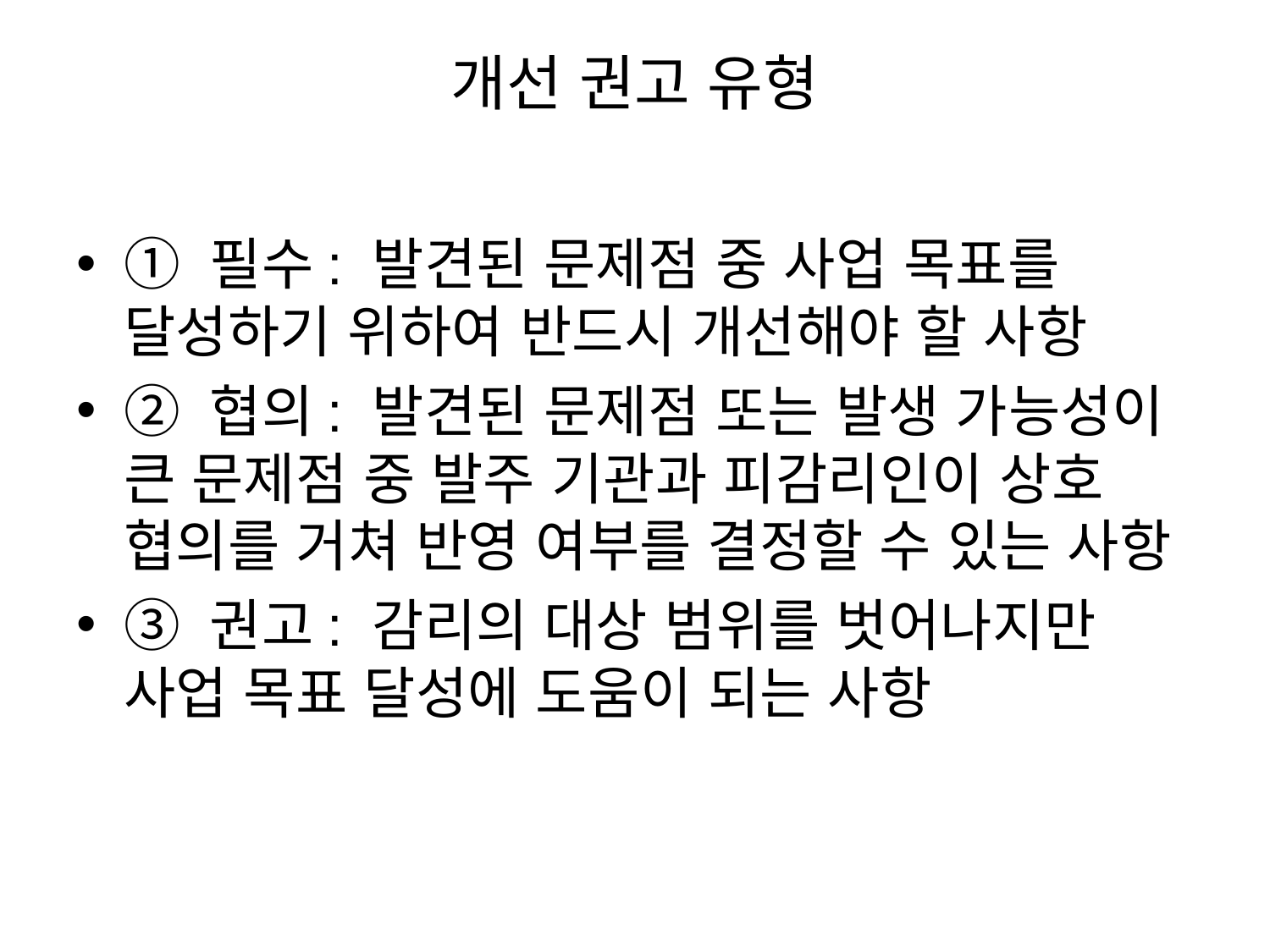

# 개선 권고 유형
① 필수: 발견된 문제점 중 사업 목표를 달성하기 위하여 반드시 개선해야 할 사항
② 협의: 발견된 문제점 또는 발생 가능성이 큰 문제점 중 발주 기관과 피감리인이 상호 협의를 거쳐 반영 여부를 결정할 수 있는 사항
③ 권고: 감리의 대상 범위를 벗어나지만 사업 목표 달성에 도움이 되는 사항